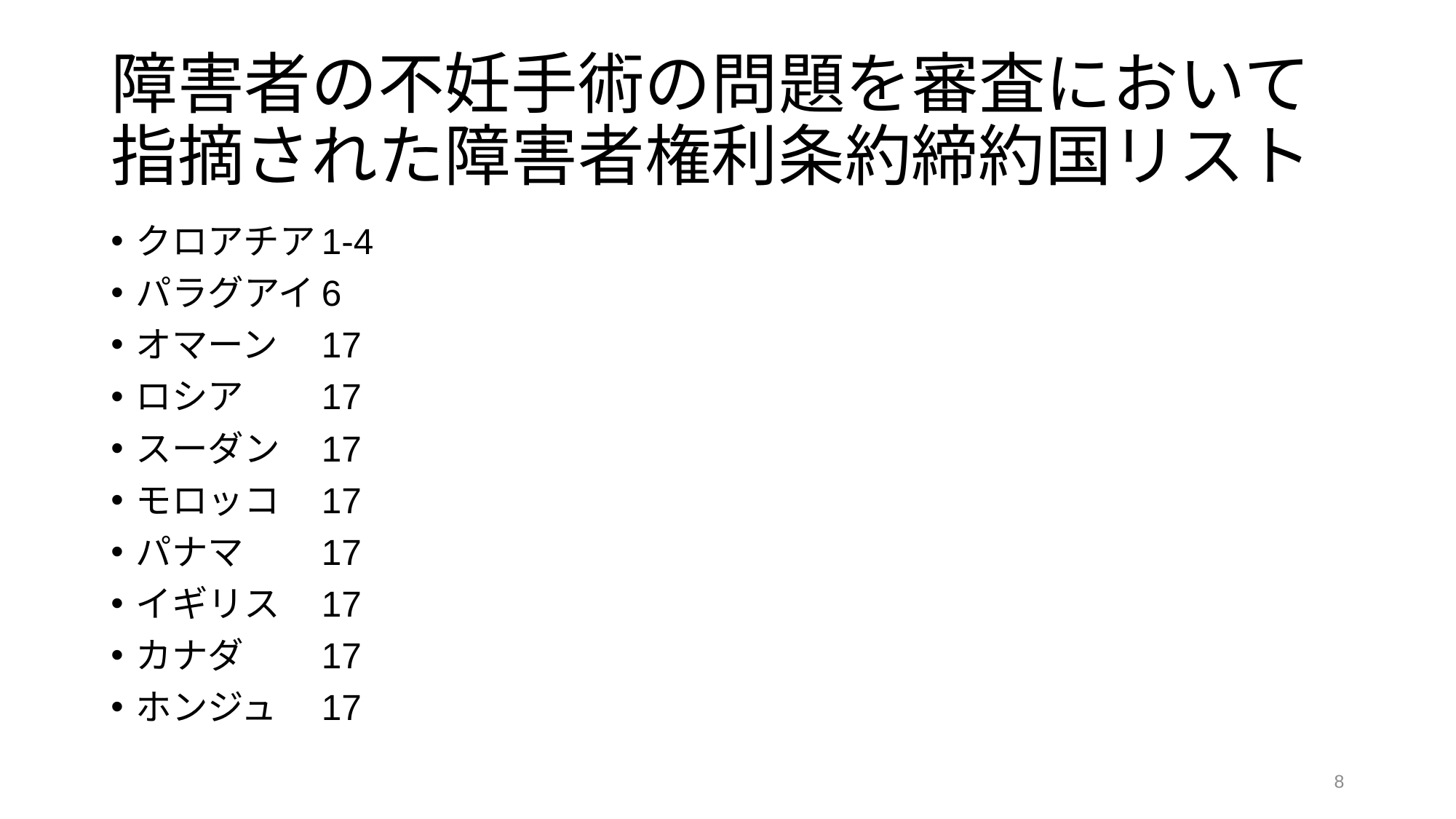

# 障害者の不妊手術の問題を審査において指摘された障害者権利条約締約国リスト
クロアチア	1-4
パラグアイ	6
オマーン	17
ロシア	17
スーダン	17
モロッコ	17
パナマ	17
イギリス	17
カナダ	17
ホンジュ	17
8